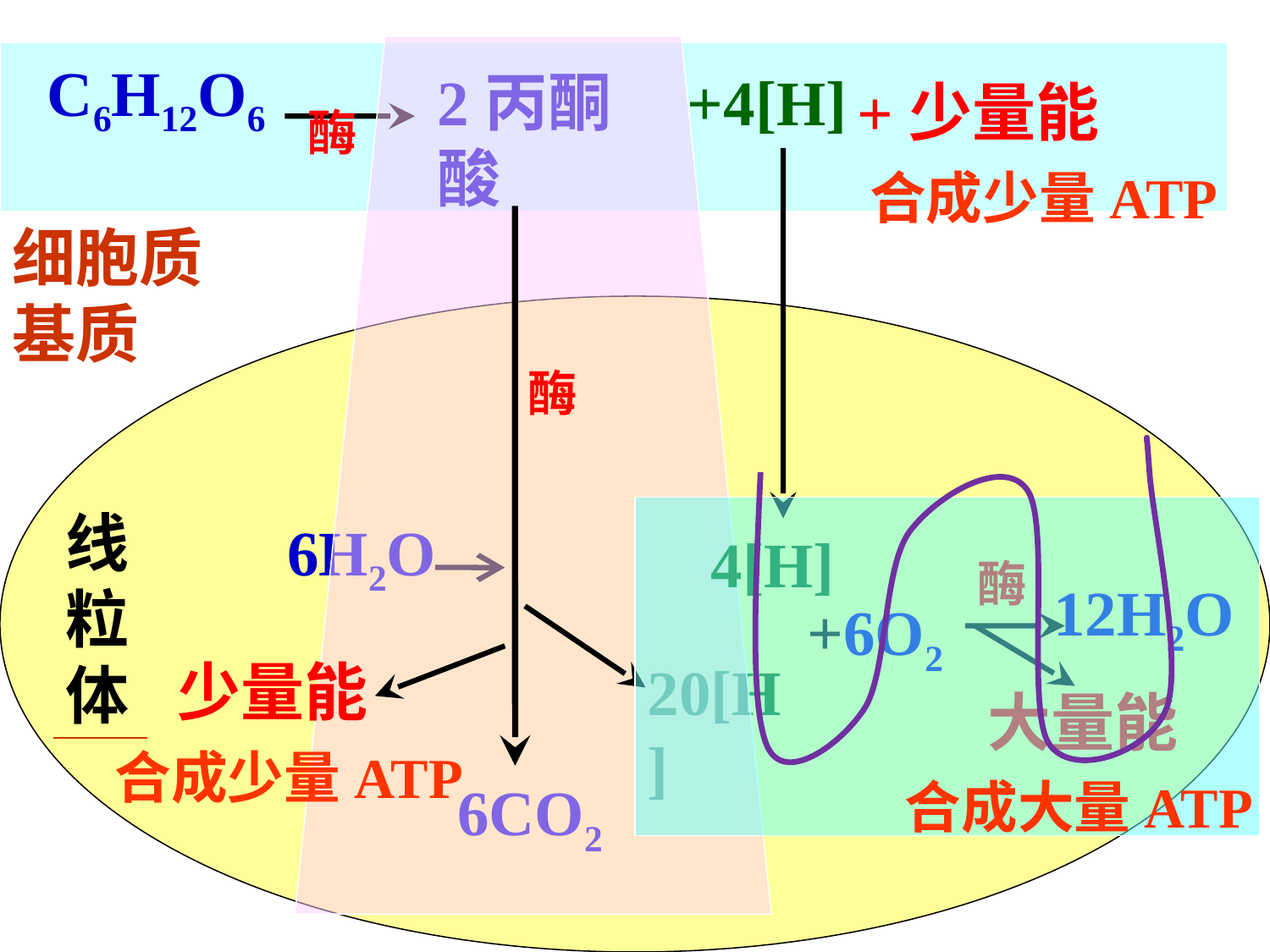

酶

C6H12O6
2丙酮酸
+4[H]
+少量能

合成少量ATP

细胞质基质

线粒体
酶

6H2O
4[H]
酶
 12H2O

+6O2

少量能

20[H]
大量能
合成少量ATP
6CO2
合成大量ATP